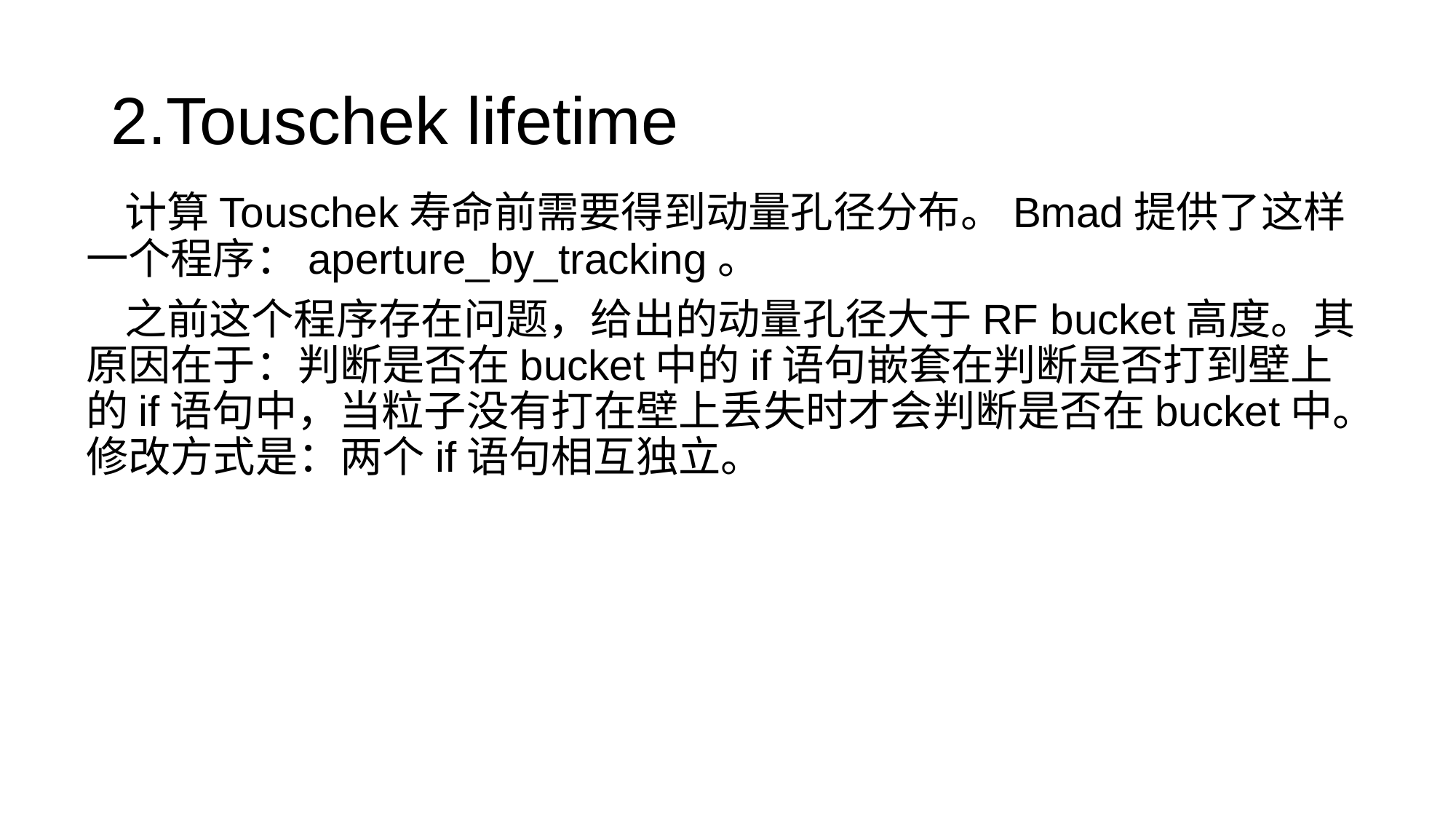

# 2.Touschek lifetime
   计算Touschek寿命前需要得到动量孔径分布。Bmad提供了这样一个程序：aperture_by_tracking。
   之前这个程序存在问题，给出的动量孔径大于RF bucket高度。其原因在于：判断是否在bucket中的if语句嵌套在判断是否打到壁上的if语句中，当粒子没有打在壁上丢失时才会判断是否在bucket中。修改方式是：两个if语句相互独立。